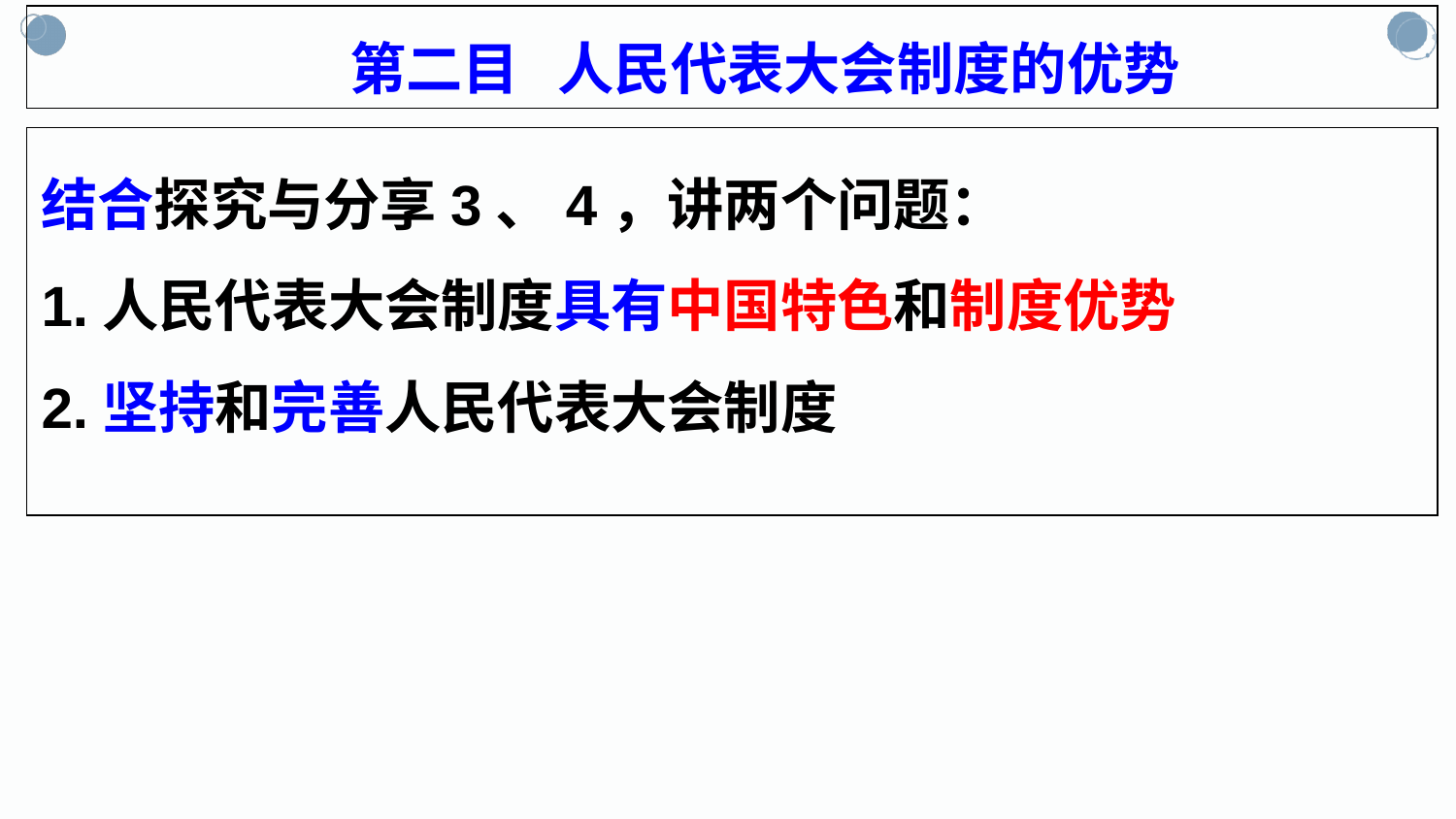

第二目   人民代表大会制度的优势
结合探究与分享3、4，讲两个问题：
1.人民代表大会制度具有中国特色和制度优势
2.坚持和完善人民代表大会制度